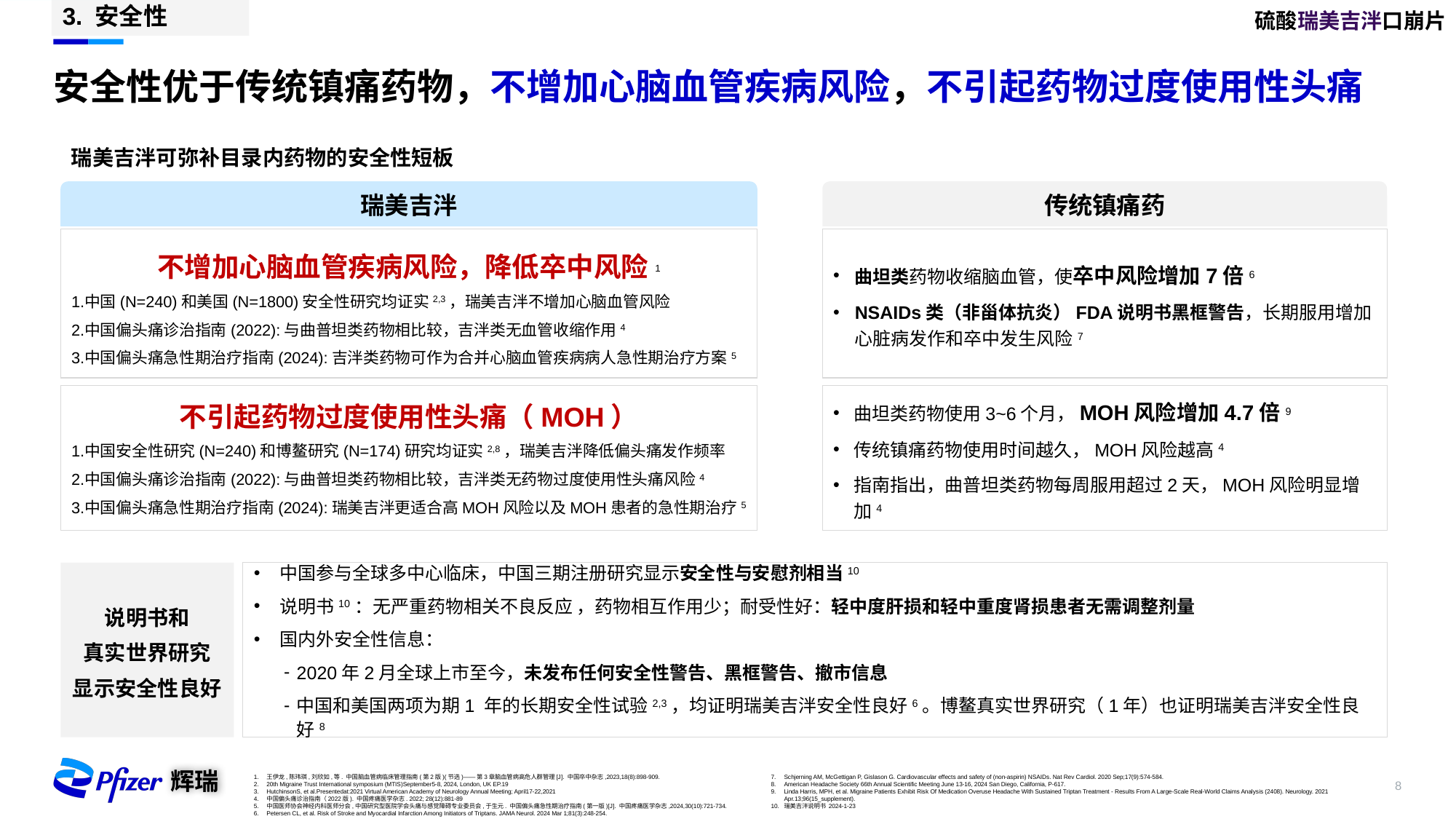

硫酸瑞美吉泮口崩片
3. 安全性
# 安全性优于传统镇痛药物，不增加心脑血管疾病风险，不引起药物过度使用性头痛
瑞美吉泮可弥补目录内药物的安全性短板
瑞美吉泮
传统镇痛药
不增加心脑血管疾病风险，降低卒中风险1
中国(N=240)和美国(N=1800)安全性研究均证实2,3，瑞美吉泮不增加心脑血管风险
中国偏头痛诊治指南(2022):与曲普坦类药物相比较，吉泮类无血管收缩作用4
中国偏头痛急性期治疗指南(2024):吉泮类药物可作为合并心脑血管疾病病人急性期治疗方案5
曲坦类药物收缩脑血管，使卒中风险增加7倍6
NSAIDs类（非甾体抗炎）FDA说明书黑框警告，长期服用增加心脏病发作和卒中发生风险7
不引起药物过度使用性头痛（MOH）
中国安全性研究(N=240)和博鳌研究(N=174)研究均证实2,8，瑞美吉泮降低偏头痛发作频率
中国偏头痛诊治指南(2022):与曲普坦类药物相比较，吉泮类无药物过度使用性头痛风险4
中国偏头痛急性期治疗指南(2024):瑞美吉泮更适合高MOH风险以及MOH患者的急性期治疗5
曲坦类药物使用3~6个月，MOH风险增加4.7倍9
传统镇痛药物使用时间越久，MOH风险越高4
指南指出，曲普坦类药物每周服用超过2天，MOH风险明显增加4
说明书和
真实世界研究
显示安全性良好
中国参与全球多中心临床，中国三期注册研究显示安全性与安慰剂相当10
说明书10：无严重药物相关不良反应 ，药物相互作用少；耐受性好：轻中度肝损和轻中重度肾损患者无需调整剂量
国内外安全性信息：
2020年2月全球上市至今，未发布任何安全性警告、黑框警告、撤市信息
中国和美国两项为期1 年的长期安全性试验2,3，均证明瑞美吉泮安全性良好6。博鳌真实世界研究（1年）也证明瑞美吉泮安全性良好8
王伊龙,陈玮琪,刘欣如,等. 中国脑血管病临床管理指南(第2版)(节选)——第3章脑血管病高危人群管理[J]. 中国卒中杂志,2023,18(8):898-909.
20th Migraine Trust International symposium (MTIS)September5-8, 2024, London, UK EP.19
HutchinsonS, et al.Presentedat:2021 Virtual American Academy of Neurology Annual Meeting; April17-22,2021
中国偏头痛诊治指南（2022版). 中国疼痛医学杂志. 2022; 28(12):881-89
中国医师协会神经内科医师分会,中国研究型医院学会头痛与感觉障碍专业委员会,于生元. 中国偏头痛急性期治疗指南(第一版)[J]. 中国疼痛医学杂志,2024,30(10):721-734.
Petersen CL, et al. Risk of Stroke and Myocardial Infarction Among Initiators of Triptans. JAMA Neurol. 2024 Mar 1;81(3):248-254.
Schjerning AM, McGettigan P, Gislason G. Cardiovascular effects and safety of (non-aspirin) NSAIDs. Nat Rev Cardiol. 2020 Sep;17(9):574-584.
American Headache Society 66th Annual Scientific Meeting June 13-16, 2024 San Diego, California, P-617.
Linda Harris, MPH, et al. Migraine Patients Exhibit Risk Of Medication Overuse Headache With Sustained Triptan Treatment - Results From A Large-Scale Real-World Claims Analysis (2408). Neurology. 2021 Apr.13;96(15_supplement).
瑞美吉泮说明书 2024-1-23